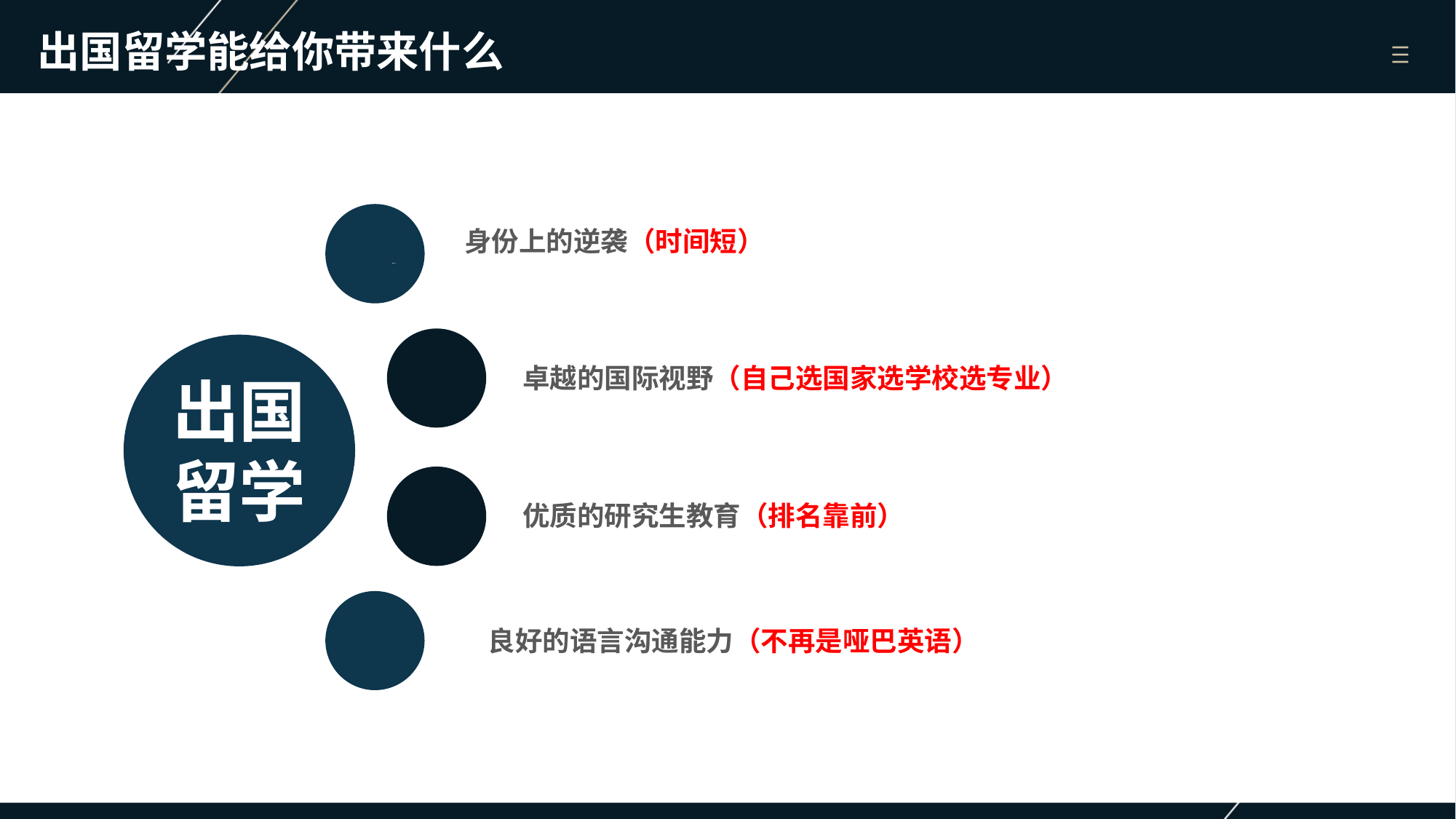

# 出国留学能给你带来什么

身份上的逆袭（时间短）

出国留学
卓越的国际视野（自己选国家选学校选专业）

优质的研究生教育（排名靠前）

良好的语言沟通能力（不再是哑巴英语）